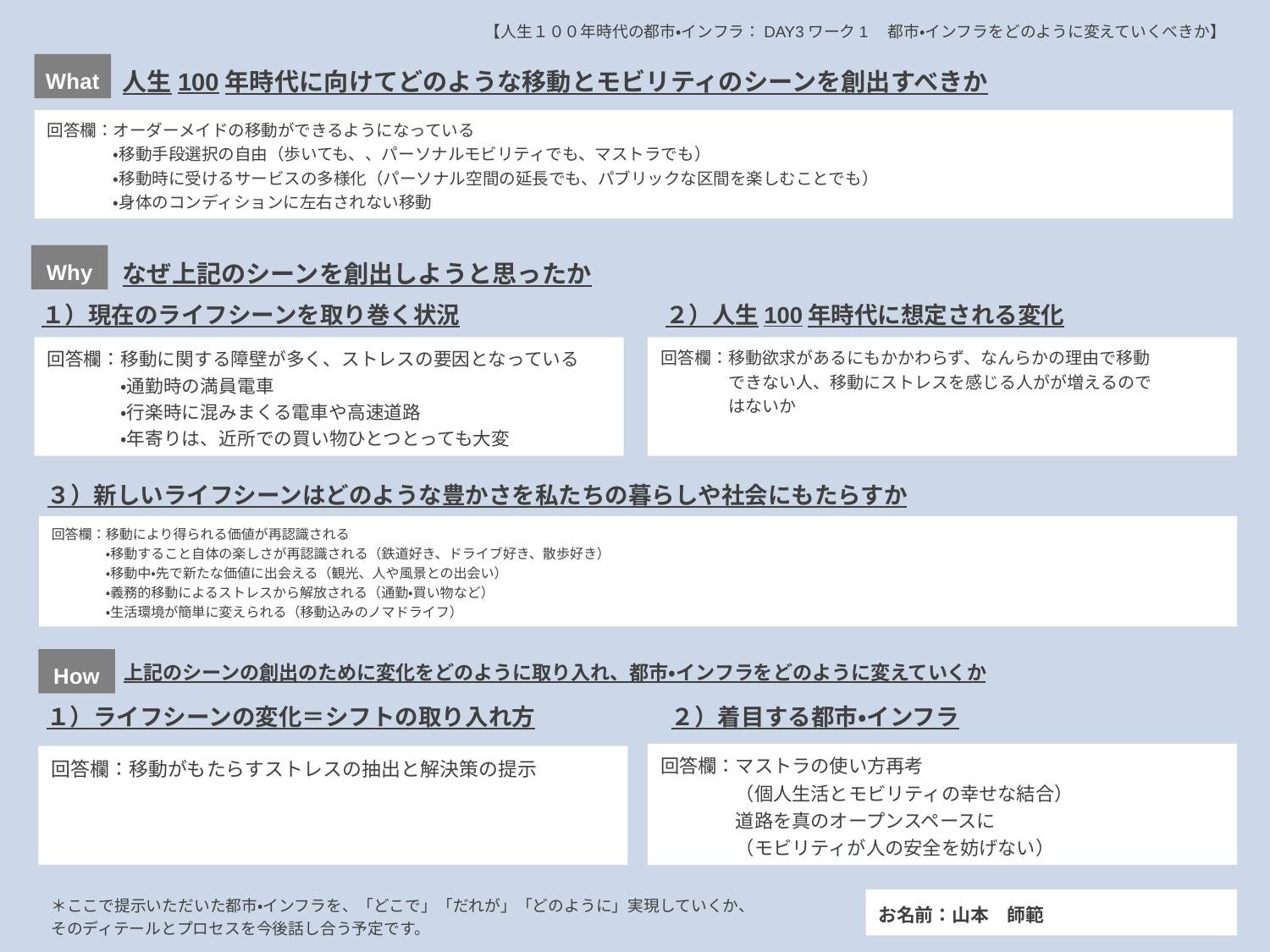

【人生１００年時代の都市・インフラ：DAY3ワーク1　都市・インフラをどのように変えていくべきか】

What
人生100年時代に向けてどのような移動とモビリティのシーンを創出すべきか
回答欄：オーダーメイドの移動ができるようになっている
　　　　・移動手段選択の自由（歩いても、、パーソナルモビリティでも、マストラでも）
　　　　・移動時に受けるサービスの多様化（パーソナル空間の延長でも、パブリックな区間を楽しむことでも）
　　　　・身体のコンディションに左右されない移動

Why
なぜ上記のシーンを創出しようと思ったか
１）現在のライフシーンを取り巻く状況
２）人生100年時代に想定される変化
回答欄：移動に関する障壁が多く、ストレスの要因となっている
　　　　・通勤時の満員電車
　　　　・行楽時に混みまくる電車や高速道路
　　　　・年寄りは、近所での買い物ひとつとっても大変
回答欄：移動欲求があるにもかかわらず、なんらかの理由で移動
　　　　できない人、移動にストレスを感じる人がが増えるので
　　　　はないか
３）新しいライフシーンはどのような豊かさを私たちの暮らしや社会にもたらすか
回答欄：移動により得られる価値が再認識される
　　　　・移動すること自体の楽しさが再認識される（鉄道好き、ドライブ好き、散歩好き）
　　　　・移動中・先で新たな価値に出会える（観光、人や風景との出会い）
　　　　・義務的移動によるストレスから解放される（通勤・買い物など）
　　　　・生活環境が簡単に変えられる（移動込みのノマドライフ）
上記のシーンの創出のために変化をどのように取り入れ、都市・インフラをどのように変えていくか

How
１）ライフシーンの変化＝シフトの取り入れ方
２）着目する都市・インフラ
回答欄：マストラの使い方再考
　　　　（個人生活とモビリティの幸せな結合）
　　　　道路を真のオープンスペースに
　　　　（モビリティが人の安全を妨げない）
回答欄：移動がもたらすストレスの抽出と解決策の提示
＊ここで提示いただいた都市・インフラを、「どこで」「だれが」「どのように」実現していくか、そのディテールとプロセスを今後話し合う予定です。
お名前：山本　師範